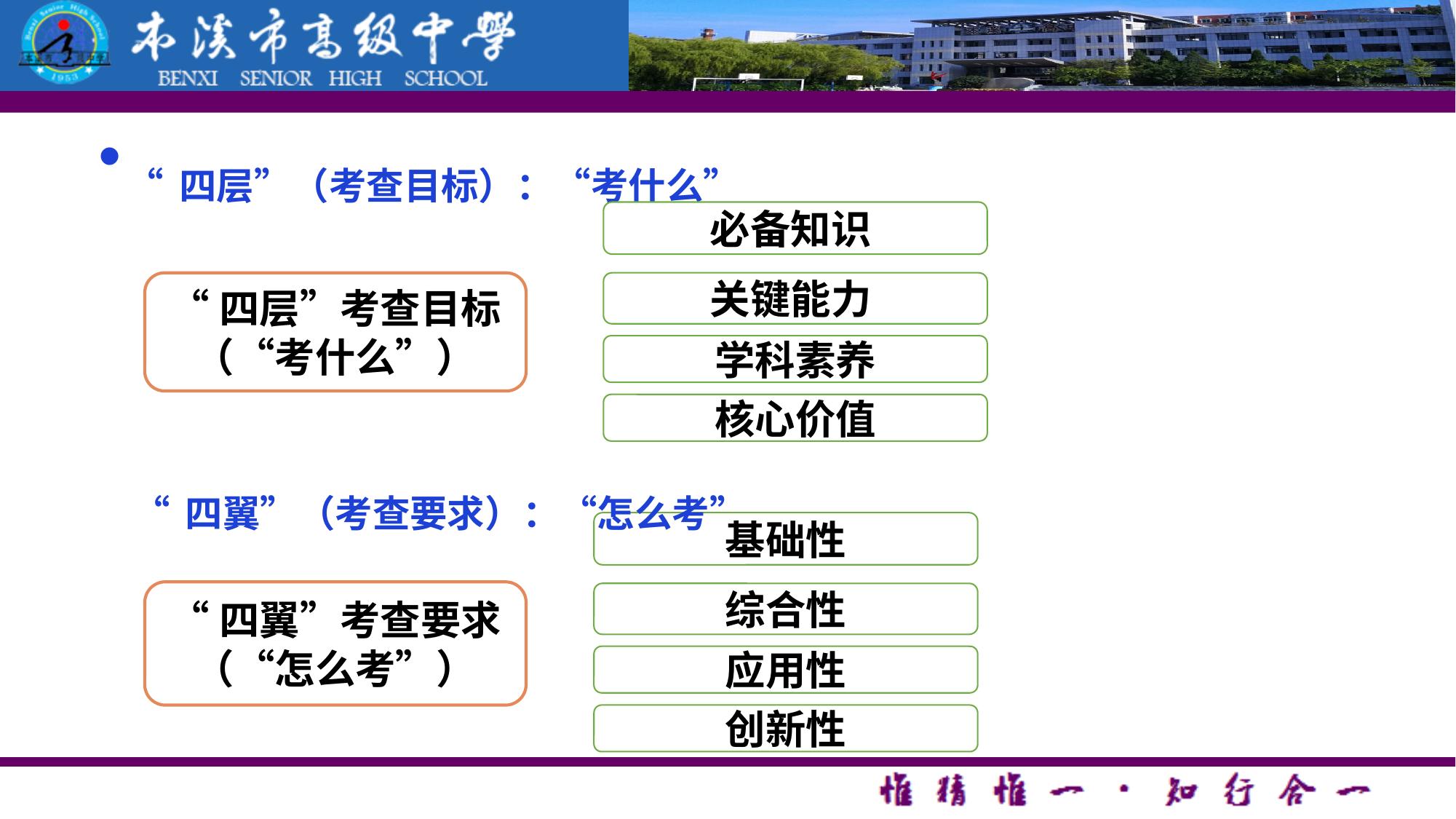

#
“四层”（考查目标）：“考什么”

必备知识
关键能力
学科素养
核心价值
基础性
综合性
应用性
创新性
“四层”考查目标
（“考什么”）
“四翼”（考查要求）：“怎么考”
“四翼”考查要求
（“怎么考”）